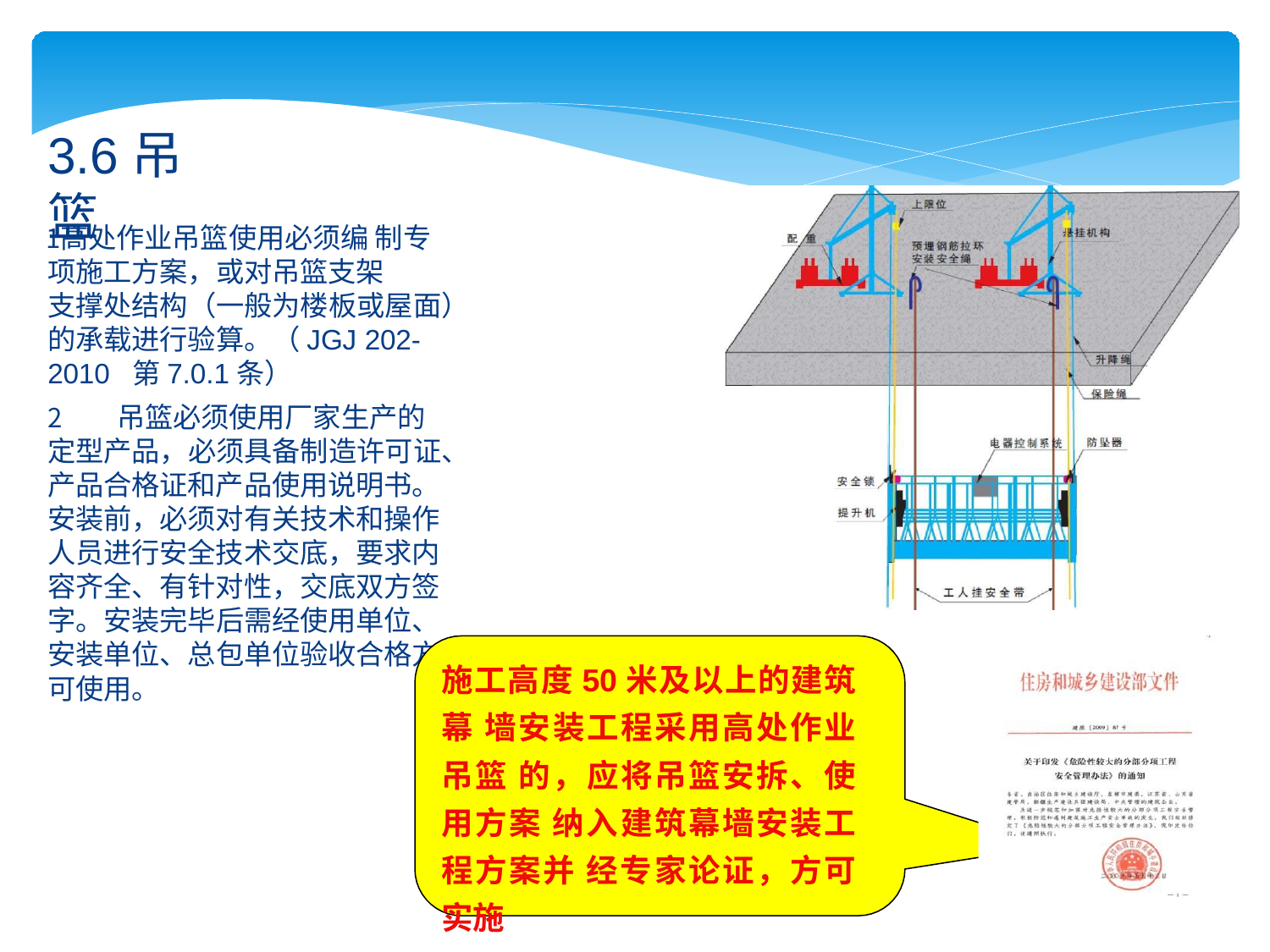

# 3.6吊篮

高处作业吊篮使用必须编 制专项施工方案，或对吊篮支架
支撑处结构（一般为楼板或屋面） 的承载进行验算。（JGJ 202-2010  第7.0.1条）
吊篮必须使用厂家生产的
定型产品，必须具备制造许可证、 产品合格证和产品使用说明书。 安装前，必须对有关技术和操作 人员进行安全技术交底，要求内 容齐全、有针对性，交底双方签 字。安装完毕后需经使用单位、 安装单位、总包单位验收合格方

施工高度50米及以上的建筑幕 墙安装工程采用高处作业吊篮 的，应将吊篮安拆、使用方案 纳入建筑幕墙安装工程方案并 经专家论证，方可实施
可使用。